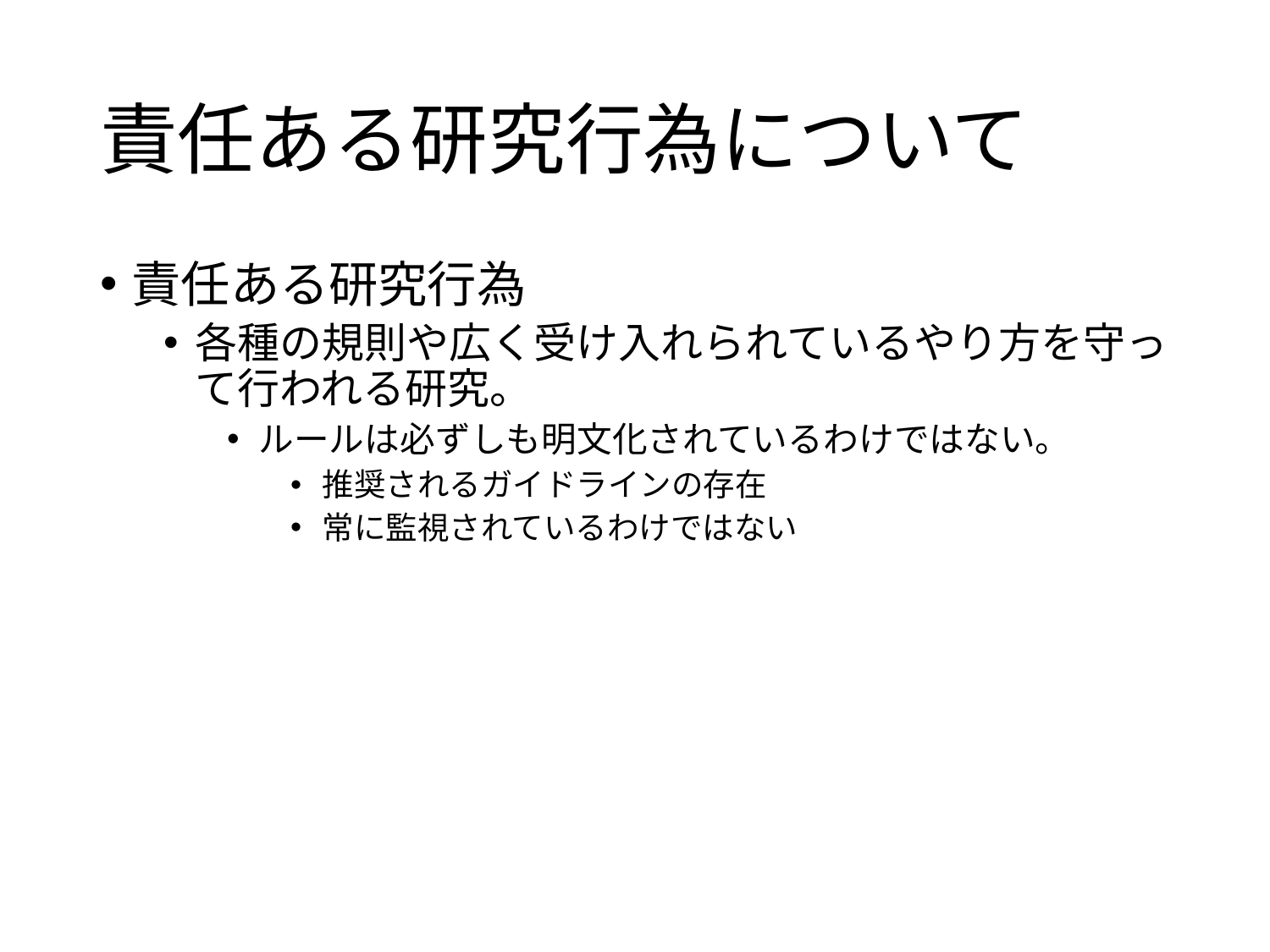

# 責任ある研究行為について
責任ある研究行為
各種の規則や広く受け入れられているやり方を守って行われる研究。
ルールは必ずしも明文化されているわけではない。
推奨されるガイドラインの存在
常に監視されているわけではない